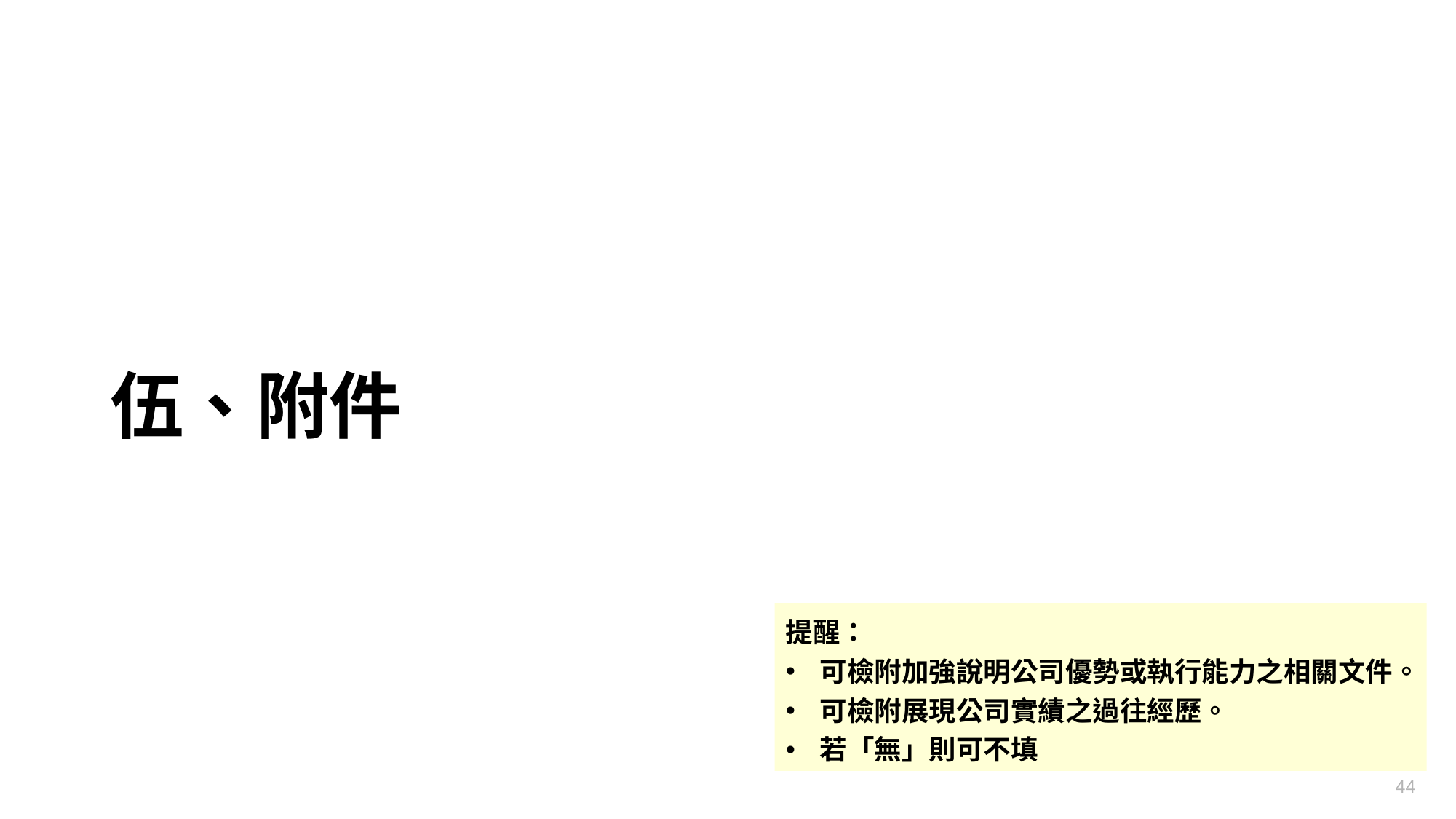

# 伍、附件
提醒：
可檢附加強說明公司優勢或執行能力之相關文件。
可檢附展現公司實績之過往經歷。
若「無」則可不填
44